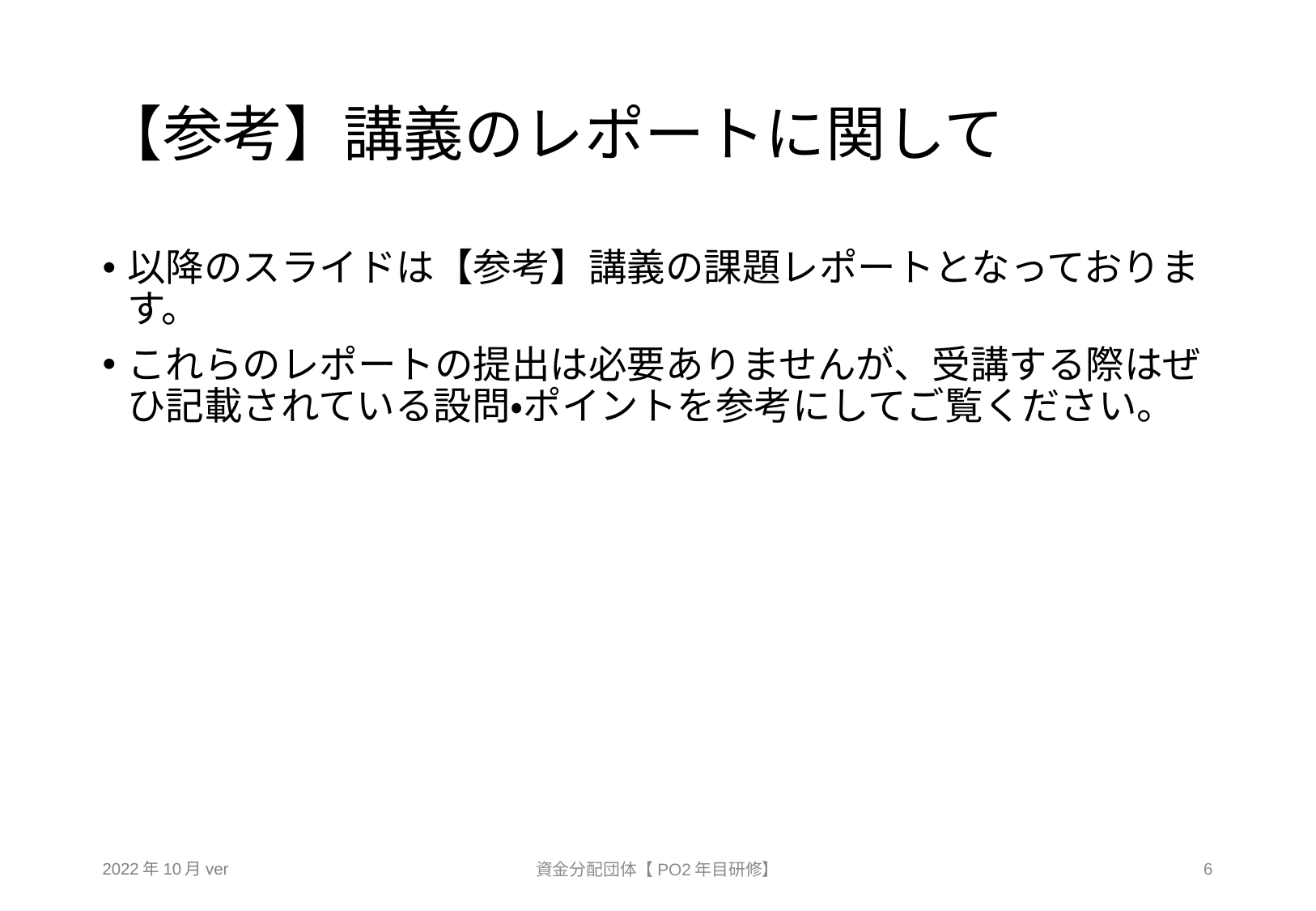

# 【参考】講義のレポートに関して
以降のスライドは【参考】講義の課題レポートとなっております。
これらのレポートの提出は必要ありませんが、受講する際はぜひ記載されている設問・ポイントを参考にしてご覧ください。
2022年10月ver
資金分配団体【PO2年目研修】
6